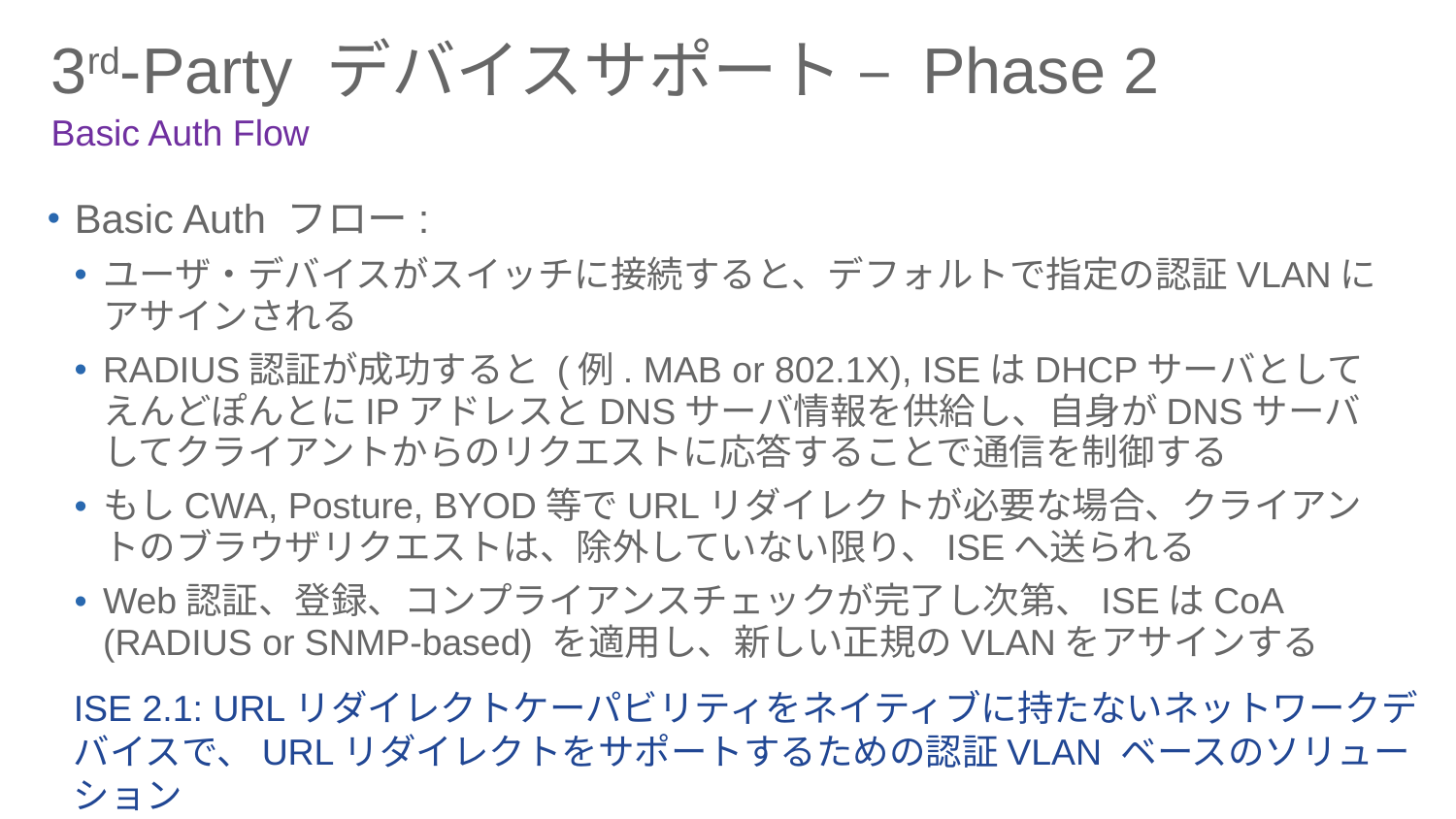

# 3rd-Party デバイスサポート – Phase 2
Basic Auth Flow
Basic Auth フロー:
ユーザ・デバイスがスイッチに接続すると、デフォルトで指定の認証VLANにアサインされる
RADIUS認証が成功すると (例. MAB or 802.1X), ISEはDHCPサーバとしてえんどぽんとにIPアドレスとDNSサーバ情報を供給し、自身がDNSサーバしてクライアントからのリクエストに応答することで通信を制御する
もしCWA, Posture, BYOD等でURLリダイレクトが必要な場合、クライアントのブラウザリクエストは、除外していない限り、ISEへ送られる
Web認証、登録、コンプライアンスチェックが完了し次第、ISEはCoA (RADIUS or SNMP-based) を適用し、新しい正規のVLANをアサインする
ISE 2.1: URLリダイレクトケーパビリティをネイティブに持たないネットワークデバイスで、URLリダイレクトをサポートするための認証VLAN ベースのソリューション